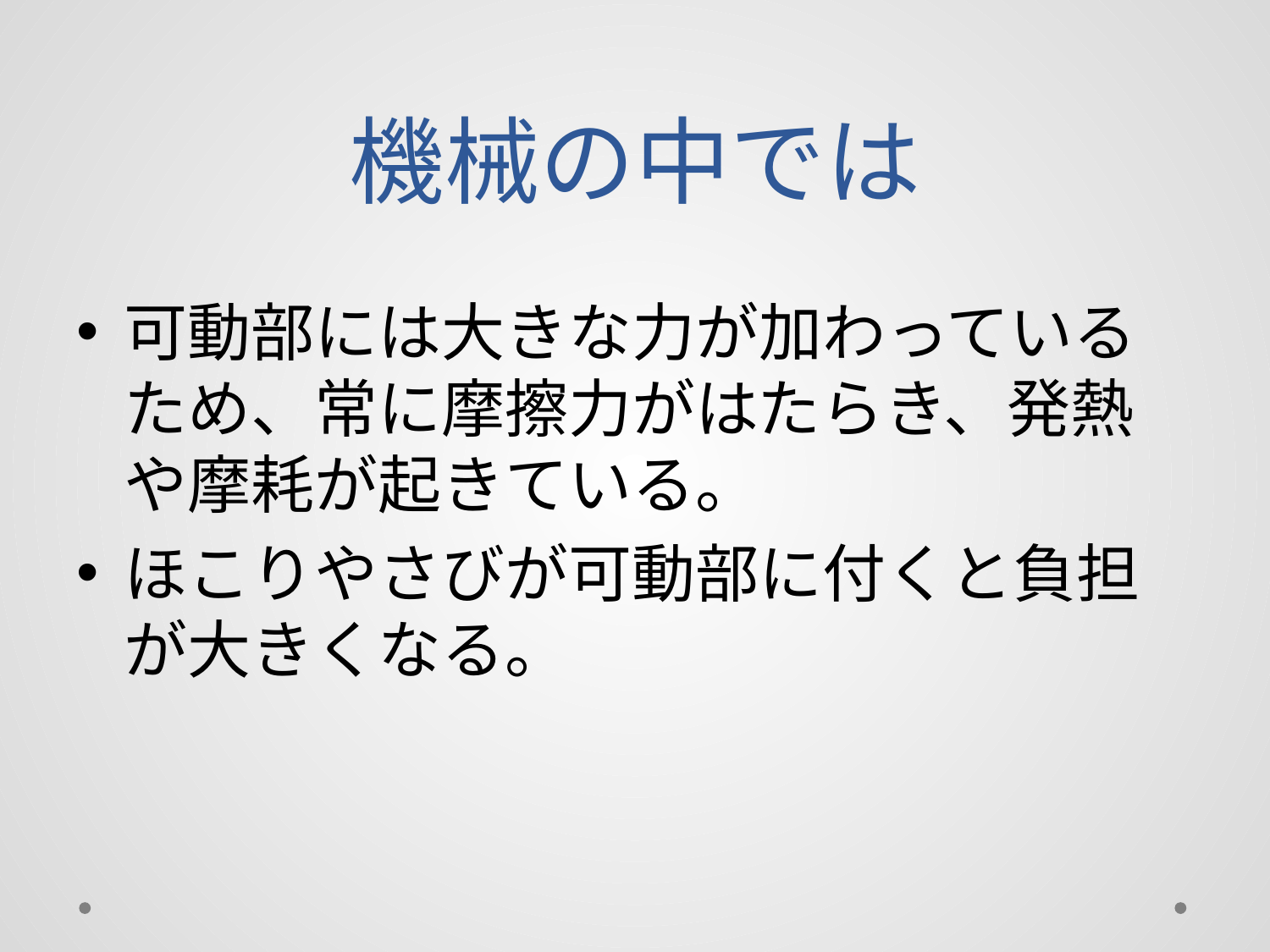

# 機械の中では
可動部には大きな力が加わっているため、常に摩擦力がはたらき、発熱や摩耗が起きている。
ほこりやさびが可動部に付くと負担が大きくなる。